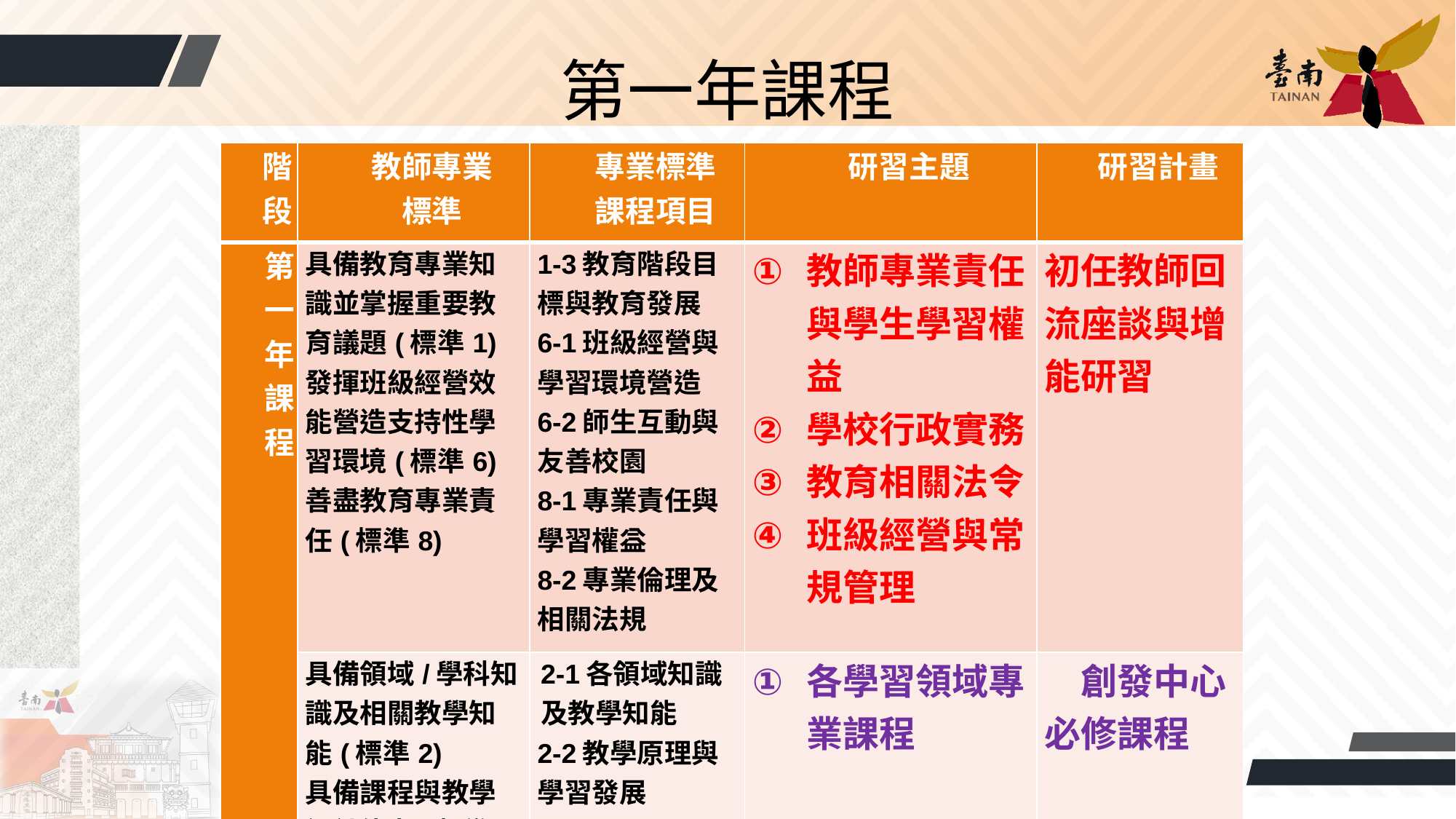

第一年課程
| 階段 | 教師專業 標準 | 專業標準 課程項目 | 研習主題 | 研習計畫 |
| --- | --- | --- | --- | --- |
| 第一年 課程 | 具備教育專業知識並掌握重要教育議題(標準1) 發揮班級經營效能營造支持性學習環境(標準6) 善盡教育專業責任(標準8) | 1-3教育階段目標與教育發展 6-1班級經營與學習環境營造 6-2師生互動與友善校園 8-1專業責任與學習權益 8-2專業倫理及相關法規 | 教師專業責任與學生學習權益 學校行政實務 教育相關法令 班級經營與常規管理 | 初任教師回流座談與增能研習 |
|  | 具備領域/學科知識及相關教學知能(標準2) 具備課程與教學設計能力(標準3) | 2-1各領域知識及教學知能 2-2教學原理與學習發展 | 各學習領域專業課程 | 創發中心 必修課程 |